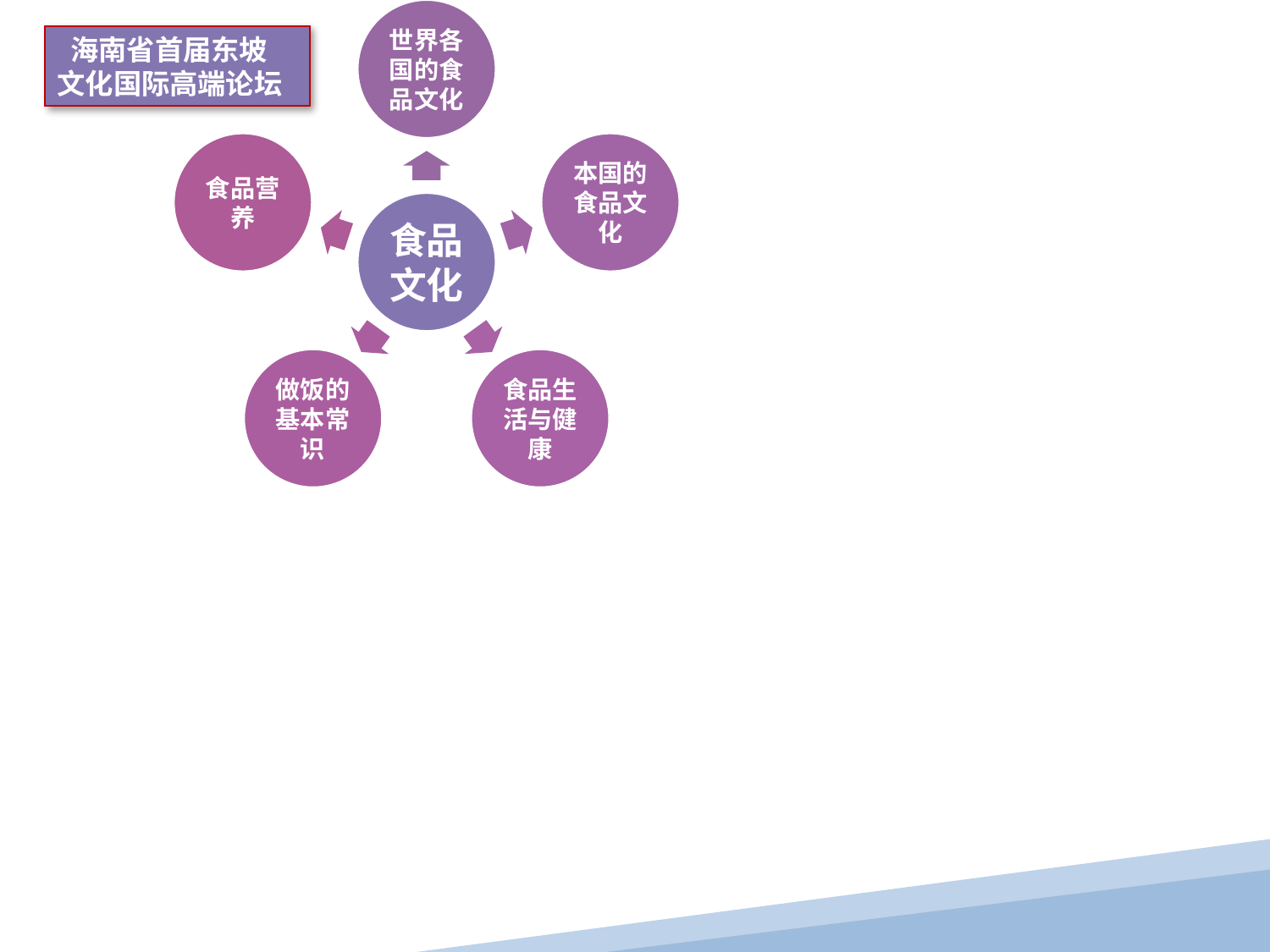

海南省首届东坡
文化国际高端论坛
食品文化

世界各国的食品文化

本国的食品文化

食品生活与健康

做饭的基本常识

食品营养